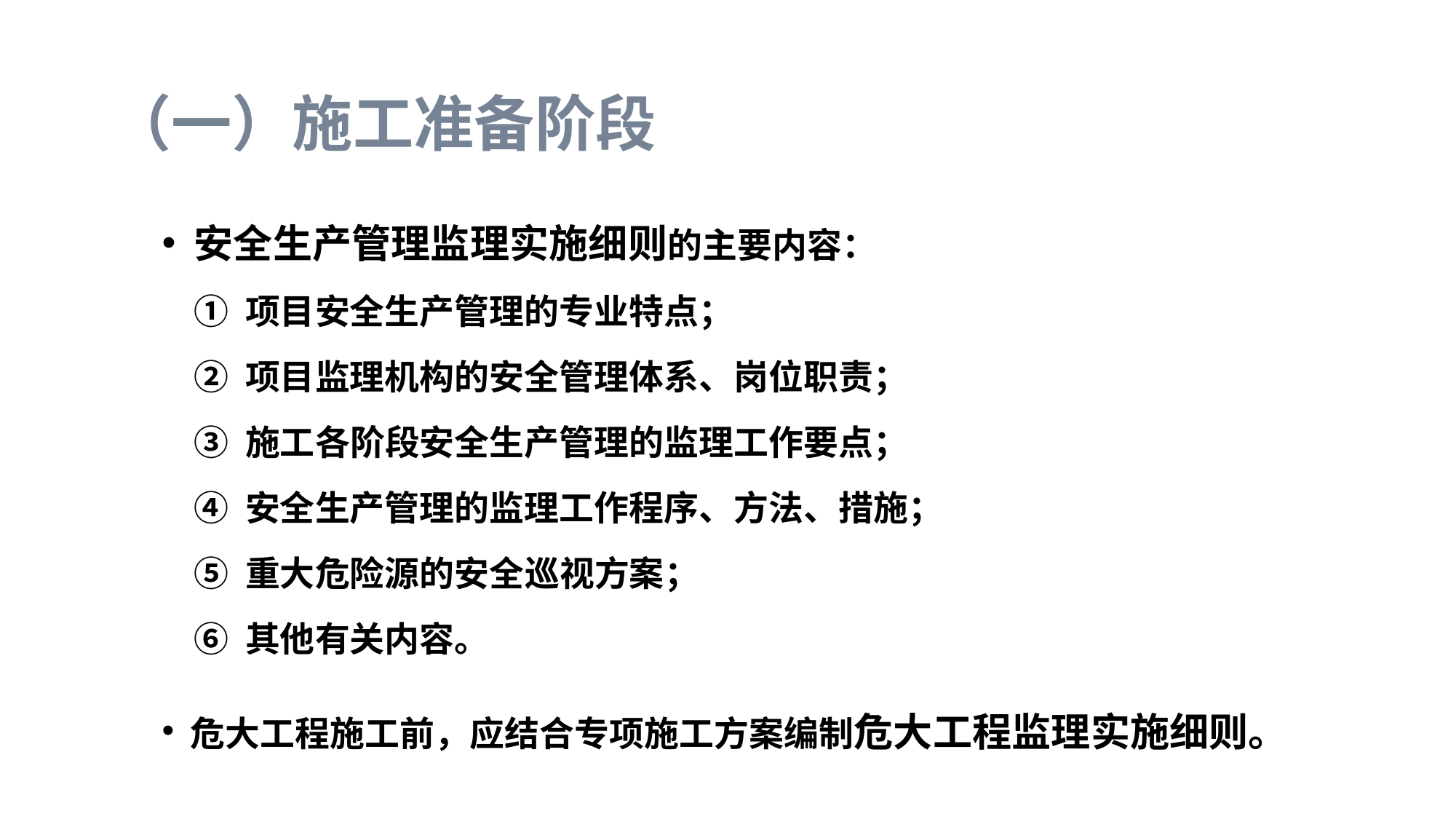

# （一）施工准备阶段
 安全生产管理监理实施细则的主要内容：
    ① 项目安全生产管理的专业特点；
    ② 项目监理机构的安全管理体系、岗位职责；
    ③ 施工各阶段安全生产管理的监理工作要点；
    ④ 安全生产管理的监理工作程序、方法、措施；
    ⑤ 重大危险源的安全巡视方案；
    ⑥ 其他有关内容。

 危大工程施工前，应结合专项施工方案编制危大工程监理实施细则。